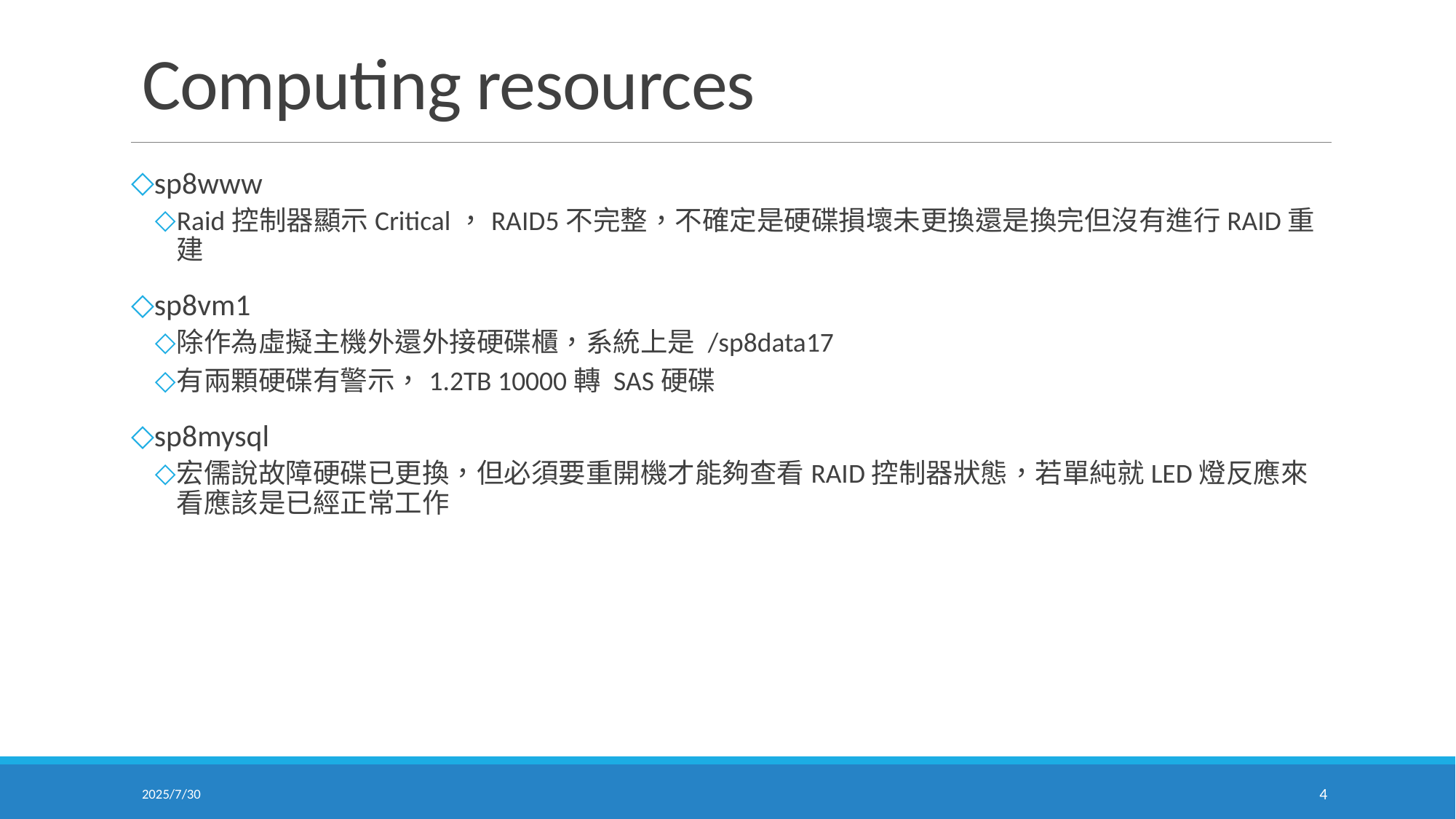

# Computing resources
sp8www
Raid控制器顯示Critical，RAID5不完整，不確定是硬碟損壞未更換還是換完但沒有進行RAID重建
sp8vm1
除作為虛擬主機外還外接硬碟櫃，系統上是 /sp8data17
有兩顆硬碟有警示，1.2TB 10000轉 SAS硬碟
sp8mysql
宏儒說故障硬碟已更換，但必須要重開機才能夠查看RAID控制器狀態，若單純就LED燈反應來看應該是已經正常工作

2025/7/30
4